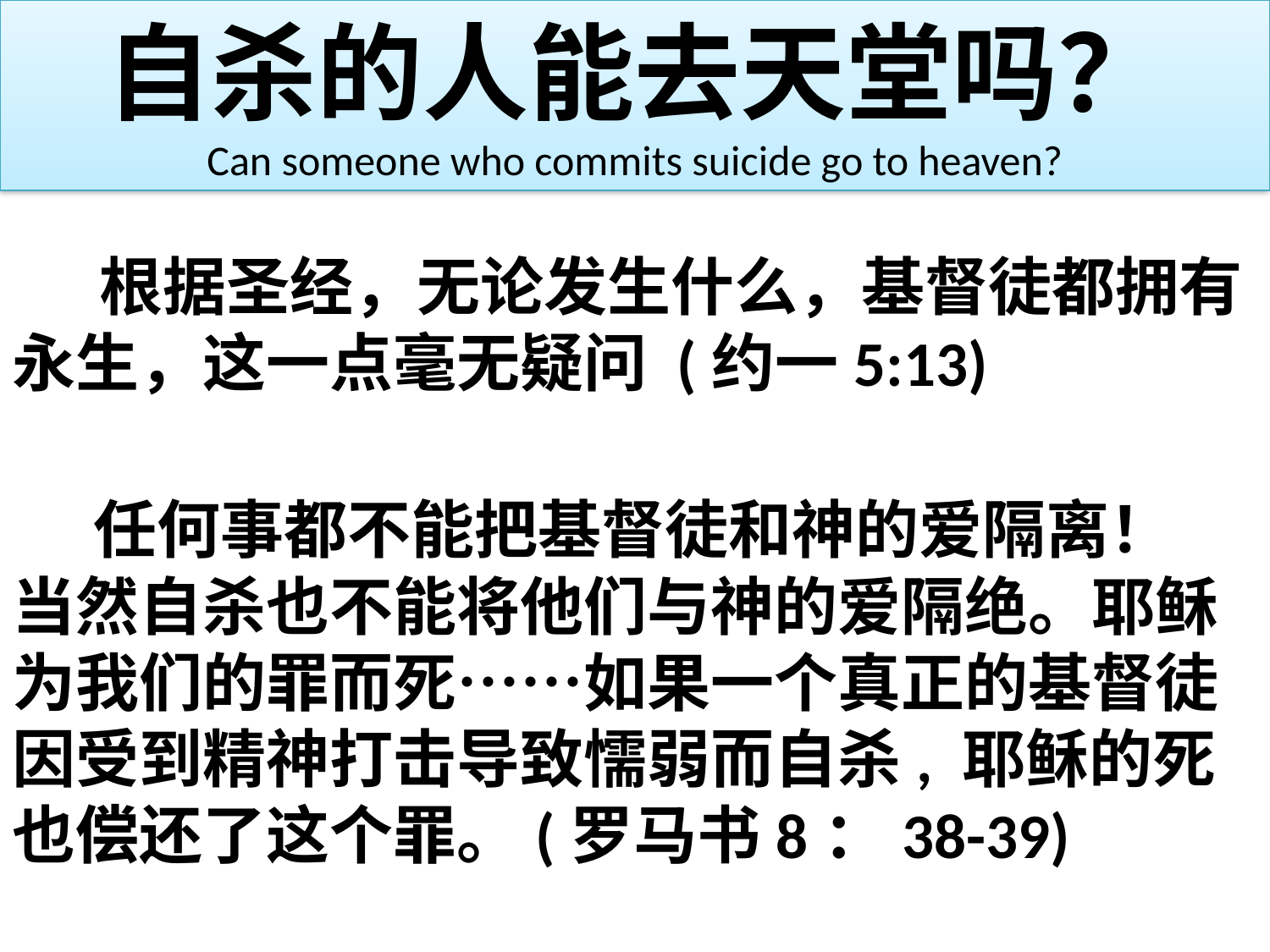

自杀的人能去天堂吗？
Can someone who commits suicide go to heaven?
     根据圣经，无论发生什么，基督徒都拥有永生，这一点毫无疑问 (约一5:13)
    任何事都不能把基督徒和神的爱隔离！当然自杀也不能将他们与神的爱隔绝。耶稣为我们的罪而死……如果一个真正的基督徒因受到精神打击导致懦弱而自杀, 耶稣的死也偿还了这个罪。(罗马书8：38-39)